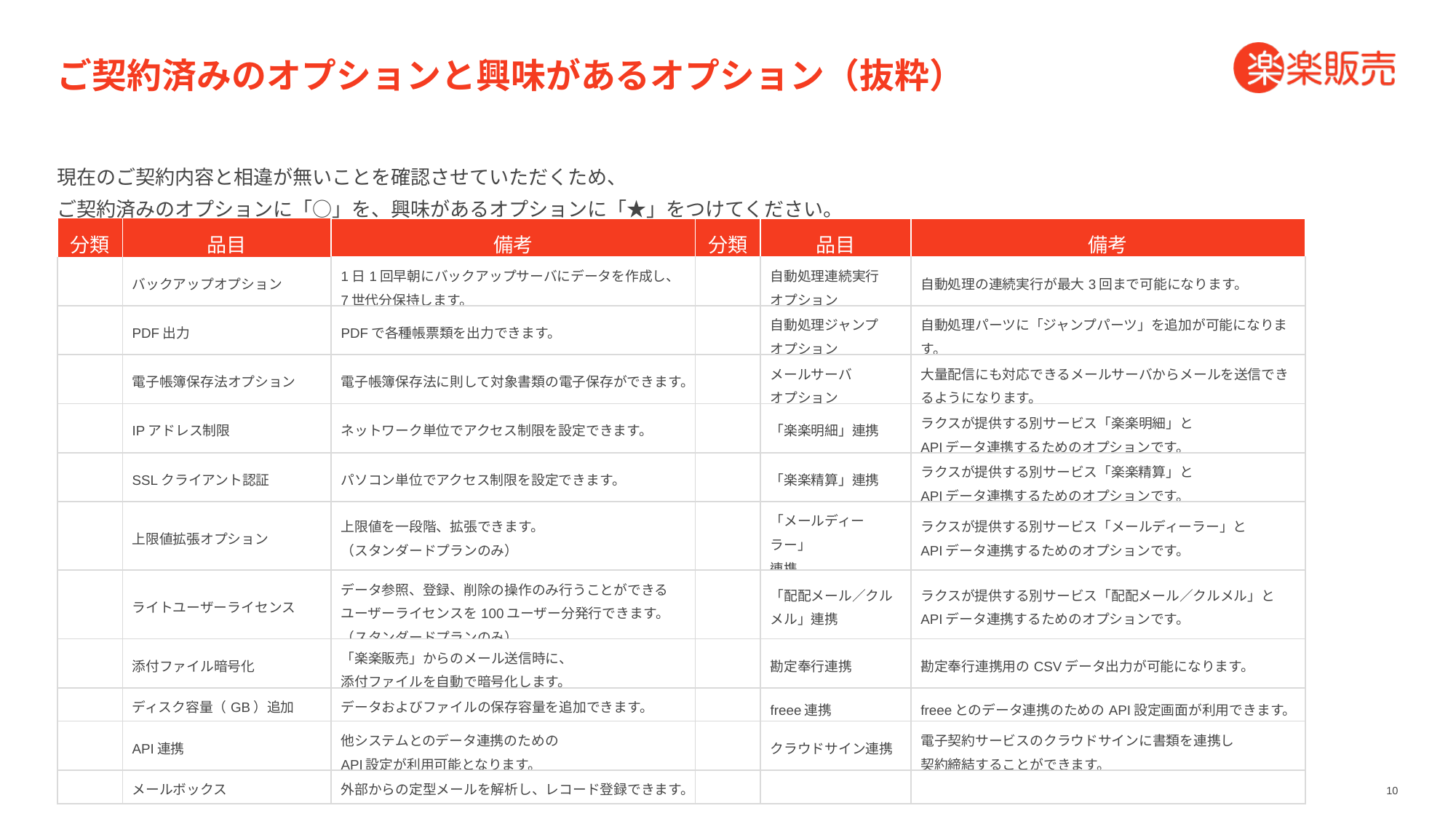

# ご契約済みのオプションと興味があるオプション（抜粋）
現在のご契約内容と相違が無いことを確認させていただくため、
ご契約済みのオプションに「○」を、興味があるオプションに「★」をつけてください。
| 分類 | 品目 | 備考 | 分類 | 品目 | 備考 |
| --- | --- | --- | --- | --- | --- |
|  | バックアップオプション | 1日1回早朝にバックアップサーバにデータを作成し、 7世代分保持します。 |  | 自動処理連続実行 オプション | 自動処理の連続実行が最大3回まで可能になります。 |
|  | PDF出力 | PDFで各種帳票類を出力できます。 |  | 自動処理ジャンプ オプション | 自動処理パーツに「ジャンプパーツ」を追加が可能になります。 |
|  | 電子帳簿保存法オプション | 電子帳簿保存法に則して対象書類の電子保存ができます。 |  | メールサーバ オプション | 大量配信にも対応できるメールサーバからメールを送信できるようになります。 |
|  | IPアドレス制限 | ネットワーク単位でアクセス制限を設定できます。 |  | 「楽楽明細」連携 | ラクスが提供する別サービス「楽楽明細」と APIデータ連携するためのオプションです。 |
|  | SSLクライアント認証 | パソコン単位でアクセス制限を設定できます。 |  | 「楽楽精算」連携 | ラクスが提供する別サービス「楽楽精算」と APIデータ連携するためのオプションです。 |
|  | 上限値拡張オプション | 上限値を一段階、拡張できます。 （スタンダードプランのみ） |  | 「メールディーラー」 連携 | ラクスが提供する別サービス「メールディーラー」と APIデータ連携するためのオプションです。 |
|  | ライトユーザーライセンス | データ参照、登録、削除の操作のみ行うことができる ユーザーライセンスを100ユーザー分発行できます。 （スタンダードプランのみ） |  | 「配配メール／クルメル」連携 | ラクスが提供する別サービス「配配メール／クルメル」と APIデータ連携するためのオプションです。 |
|  | 添付ファイル暗号化 | 「楽楽販売」からのメール送信時に、 添付ファイルを自動で暗号化します。 |  | 勘定奉行連携 | 勘定奉行連携用のCSVデータ出力が可能になります。 |
|  | ディスク容量（GB）追加 | データおよびファイルの保存容量を追加できます。 |  | freee連携 | freeeとのデータ連携のためのAPI設定画面が利用できます。 |
|  | API連携 | 他システムとのデータ連携のための API設定が利用可能となります。 |  | クラウドサイン連携 | 電子契約サービスのクラウドサインに書類を連携し 契約締結することができます。 |
|  | メールボックス | 外部からの定型メールを解析し、レコード登録できます。 |  |  |  |
10